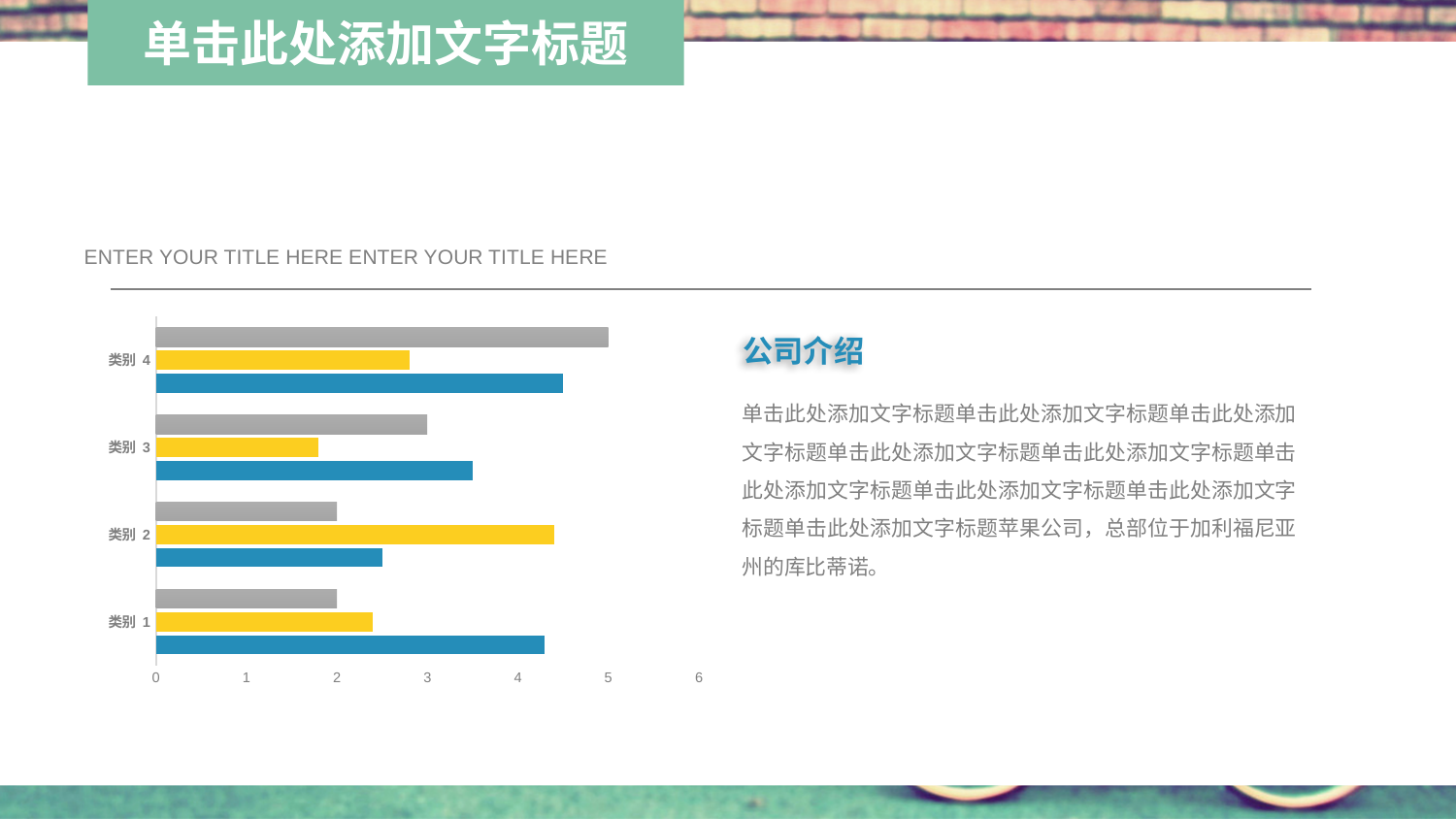

ENTER YOUR TITLE HERE ENTER YOUR TITLE HERE

### Chart

| Category | 系列 1 | 系列 2 | 系列 3 |
|---|---|---|---|
| 类别 1 | 4.3 | 2.4 | 2.0 |
| 类别 2 | 2.5 | 4.4 | 2.0 |
| 类别 3 | 3.5 | 1.8 | 3.0 |
| 类别 4 | 4.5 | 2.8 | 5.0 |
公司介绍
单击此处添加文字标题单击此处添加文字标题单击此处添加文字标题单击此处添加文字标题单击此处添加文字标题单击此处添加文字标题单击此处添加文字标题单击此处添加文字标题单击此处添加文字标题苹果公司，总部位于加利福尼亚州的库比蒂诺。